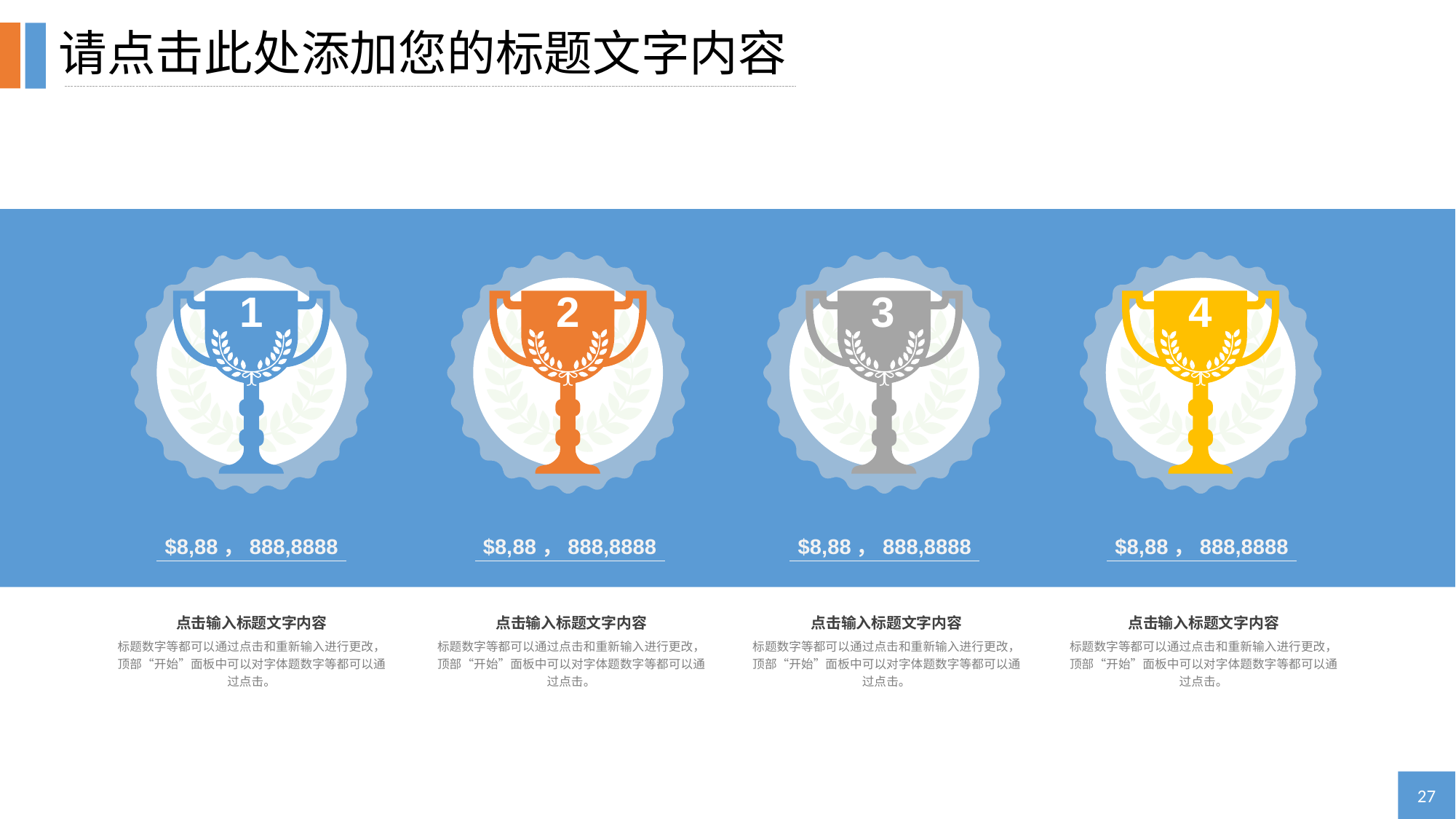

请点击此处添加您的标题文字内容

1
2
3
4
$8,88，888,8888
$8,88，888,8888
$8,88，888,8888
$8,88，888,8888
点击输入标题文字内容
标题数字等都可以通过点击和重新输入进行更改，顶部“开始”面板中可以对字体题数字等都可以通过点击。
点击输入标题文字内容
标题数字等都可以通过点击和重新输入进行更改，顶部“开始”面板中可以对字体题数字等都可以通过点击。
点击输入标题文字内容
标题数字等都可以通过点击和重新输入进行更改，顶部“开始”面板中可以对字体题数字等都可以通过点击。
点击输入标题文字内容
标题数字等都可以通过点击和重新输入进行更改，顶部“开始”面板中可以对字体题数字等都可以通过点击。
27